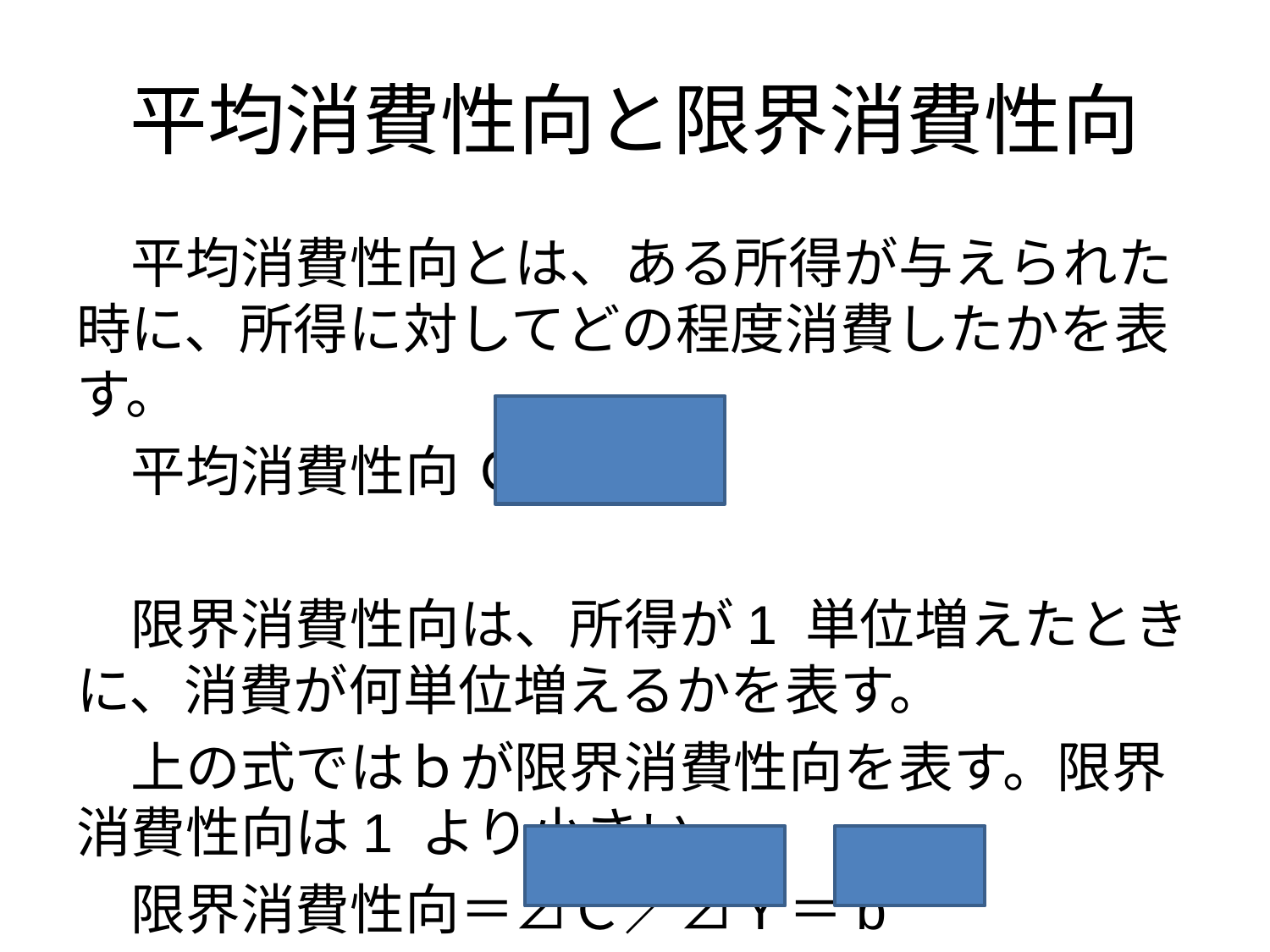

# 平均消費性向と限界消費性向
　平均消費性向とは、ある所得が与えられた時に、所得に対してどの程度消費したかを表す。
　平均消費性向 Ｃ／Ｙ

　限界消費性向は、所得が1 単位増えたときに、消費が何単位増えるかを表す。
　上の式ではｂが限界消費性向を表す。限界消費性向は1 より小さい。
　限界消費性向＝⊿Ｃ／⊿Ｙ＝b